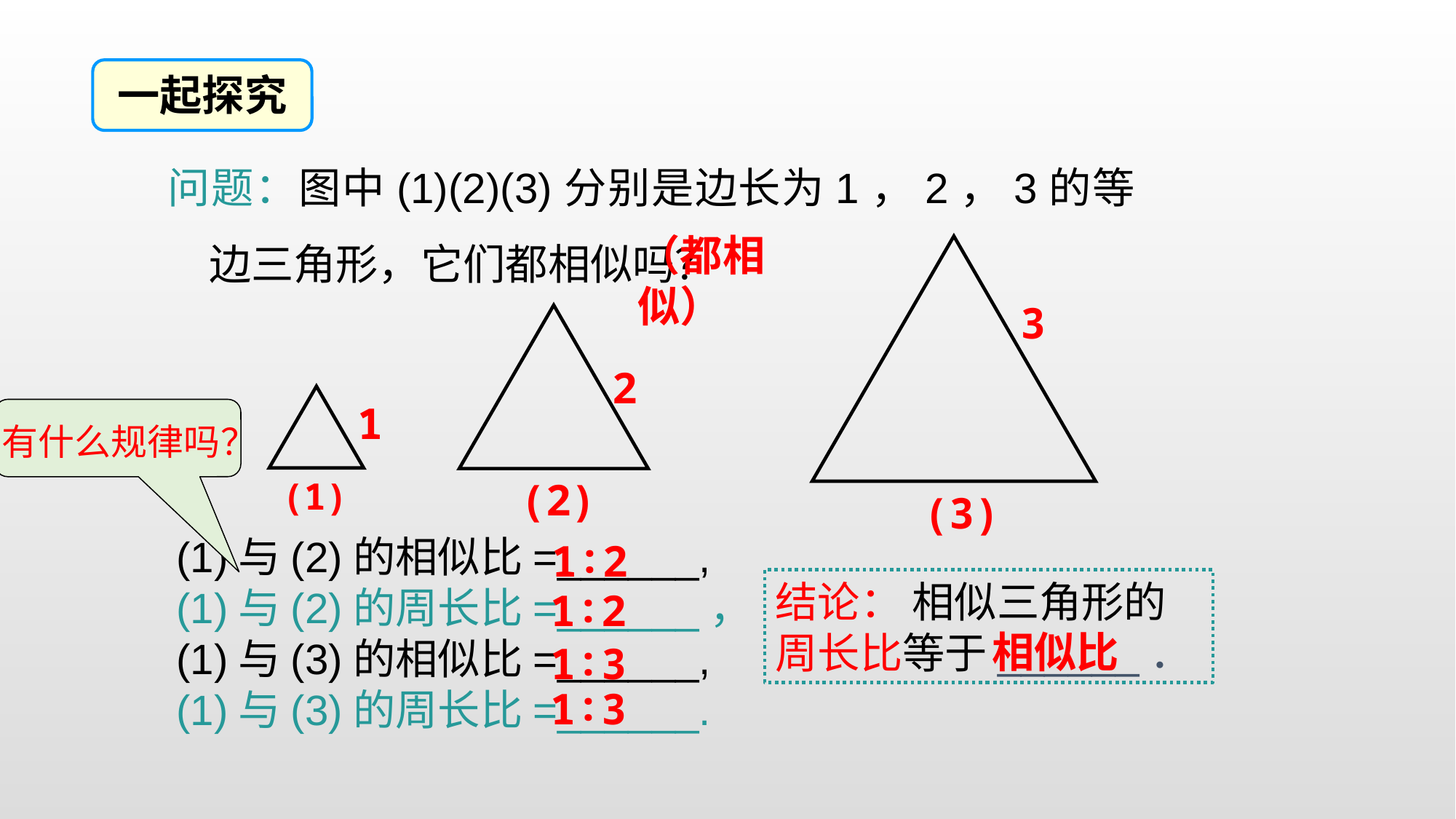

一起探究
问题：图中(1)(2)(3)分别是边长为1，2，3的等边三角形，它们都相似吗？
（都相似）

3

2

1

有什么规律吗？
(2)
(1)
(3)
(1)与(2)的相似比=______,
(1)与(2)的周长比=______，
(1)与(3)的相似比=______,
(1)与(3)的周长比=______.
1∶2
结论： 相似三角形的周长比等于______．
1∶2
相似比
1∶3
1∶3